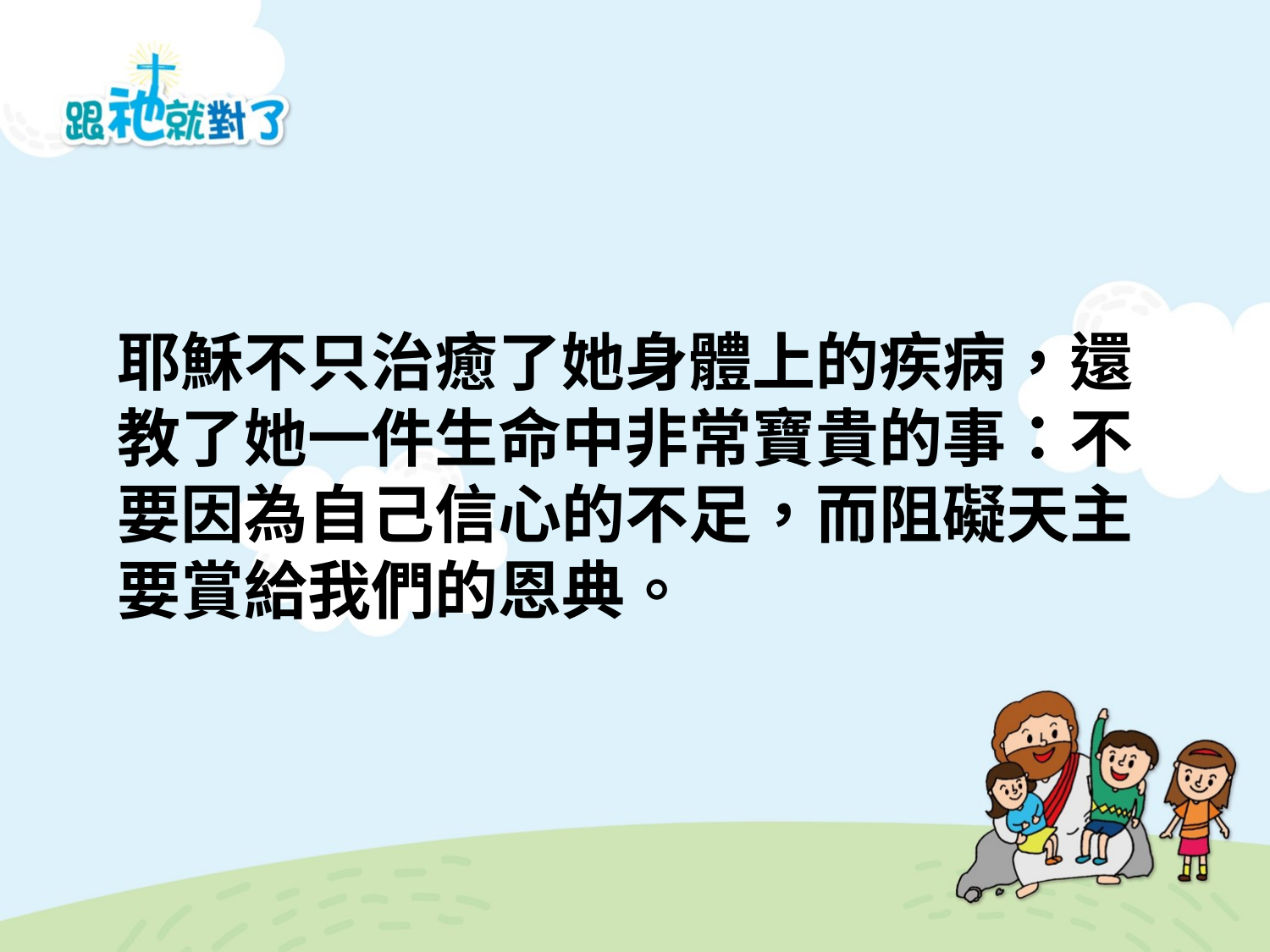

耶穌不只治癒了她身體上的疾病，還教了她一件生命中非常寶貴的事：不要因為自己信心的不足，而阻礙天主要賞給我們的恩典。